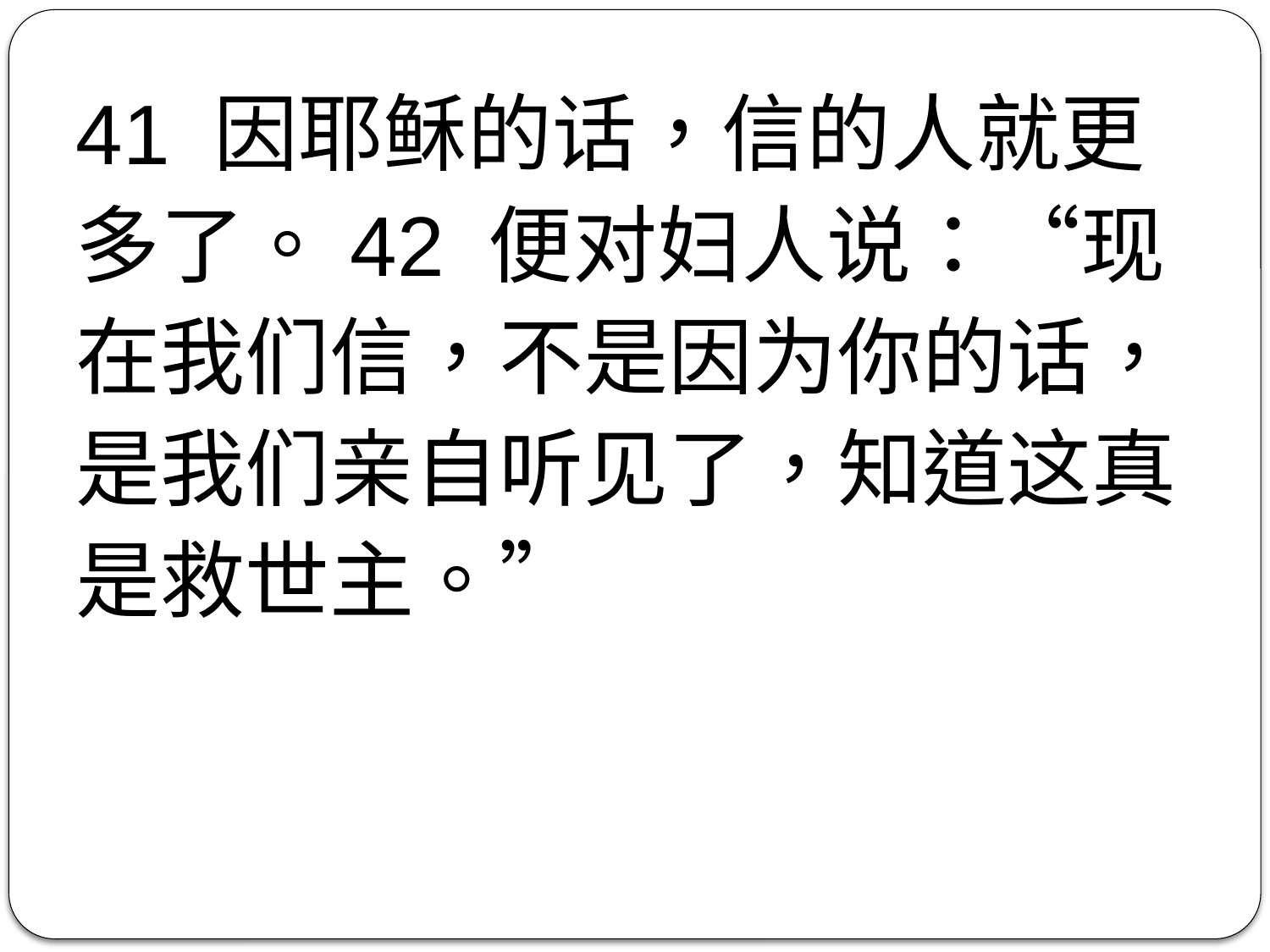

41 因耶稣的话，信的人就更多了。42 便对妇人说：“现在我们信，不是因为你的话，是我们亲自听见了，知道这真是救世主。”